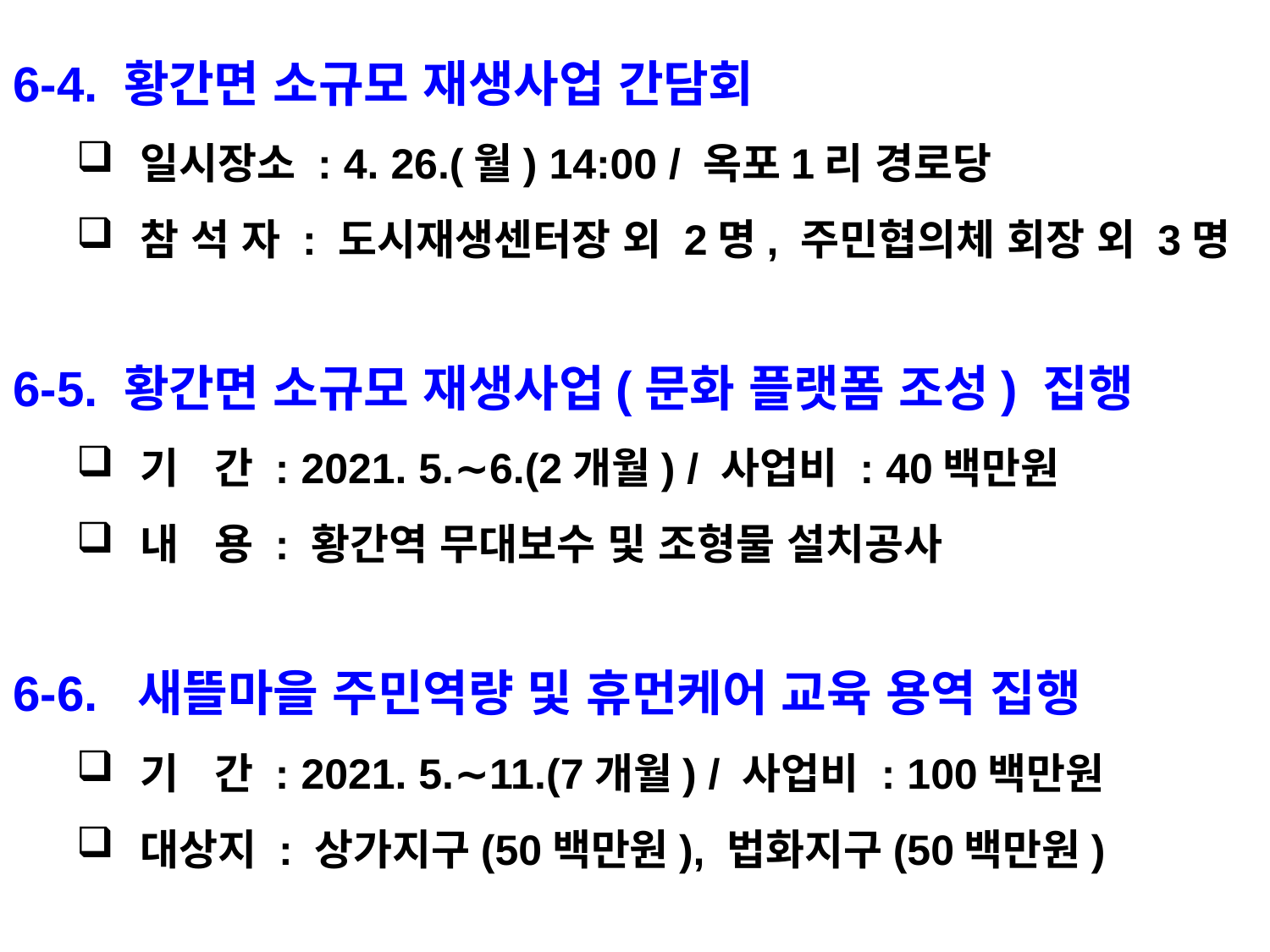

6-4. 황간면 소규모 재생사업 간담회
일시장소 : 4. 26.(월) 14:00 / 옥포1리 경로당
참 석 자 : 도시재생센터장 외 2명, 주민협의체 회장 외 3명
6-5. 황간면 소규모 재생사업(문화 플랫폼 조성) 집행
기   간 : 2021. 5.∼6.(2개월) / 사업비 : 40백만원
내   용 : 황간역 무대보수 및 조형물 설치공사
6-6.  새뜰마을 주민역량 및 휴먼케어 교육 용역 집행
기   간 : 2021. 5.∼11.(7개월) / 사업비 : 100백만원
대상지 : 상가지구(50백만원), 법화지구(50백만원)